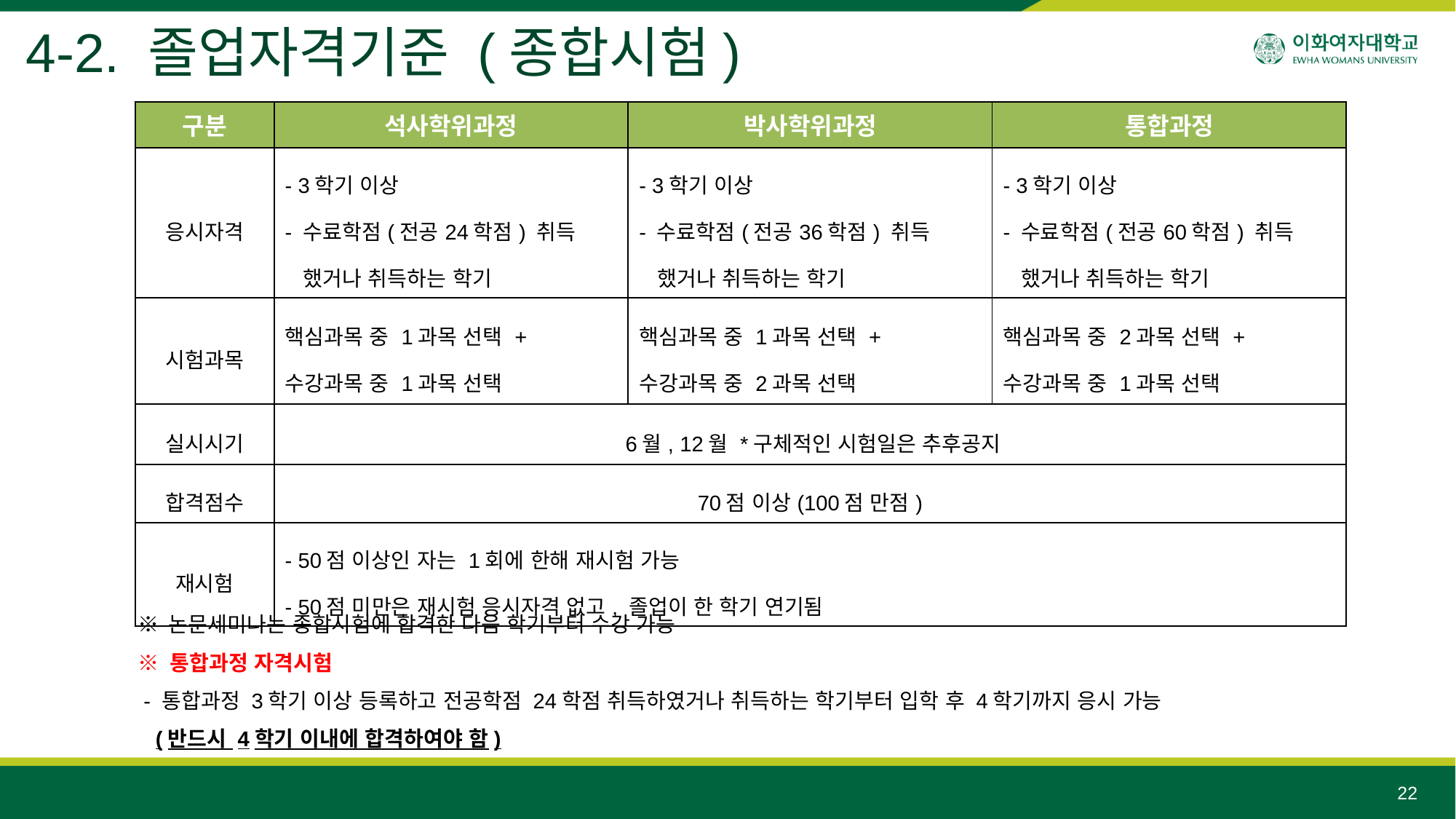

4-2. 졸업자격기준 (종합시험)
| 구분 | 석사학위과정 | 박사학위과정 | 통합과정 |
| --- | --- | --- | --- |
| 응시자격 | - 3학기 이상 - 수료학점(전공24학점) 취득 했거나 취득하는 학기 | - 3학기 이상 - 수료학점(전공36학점) 취득 했거나 취득하는 학기 | - 3학기 이상 - 수료학점(전공60학점) 취득 했거나 취득하는 학기 |
| 시험과목 | 핵심과목 중 1과목 선택 + 수강과목 중 1과목 선택 | 핵심과목 중 1과목 선택 + 수강과목 중 2과목 선택 | 핵심과목 중 2과목 선택 + 수강과목 중 1과목 선택 |
| 실시시기 | 6월, 12월 \*구체적인 시험일은 추후공지 |  |  |
| 합격점수 | 70점 이상(100점 만점) |  |  |
| 재시험 | - 50점 이상인 자는 1회에 한해 재시험 가능 - 50점 미만은 재시험 응시자격 없고, 졸업이 한 학기 연기됨 |  |  |
※ 논문세미나는 종합시험에 합격한 다음 학기부터 수강 가능
※ 통합과정 자격시험
 - 통합과정 3학기 이상 등록하고 전공학점 24학점 취득하였거나 취득하는 학기부터 입학 후 4학기까지 응시 가능
   (반드시 4학기 이내에 합격하여야 함)
22